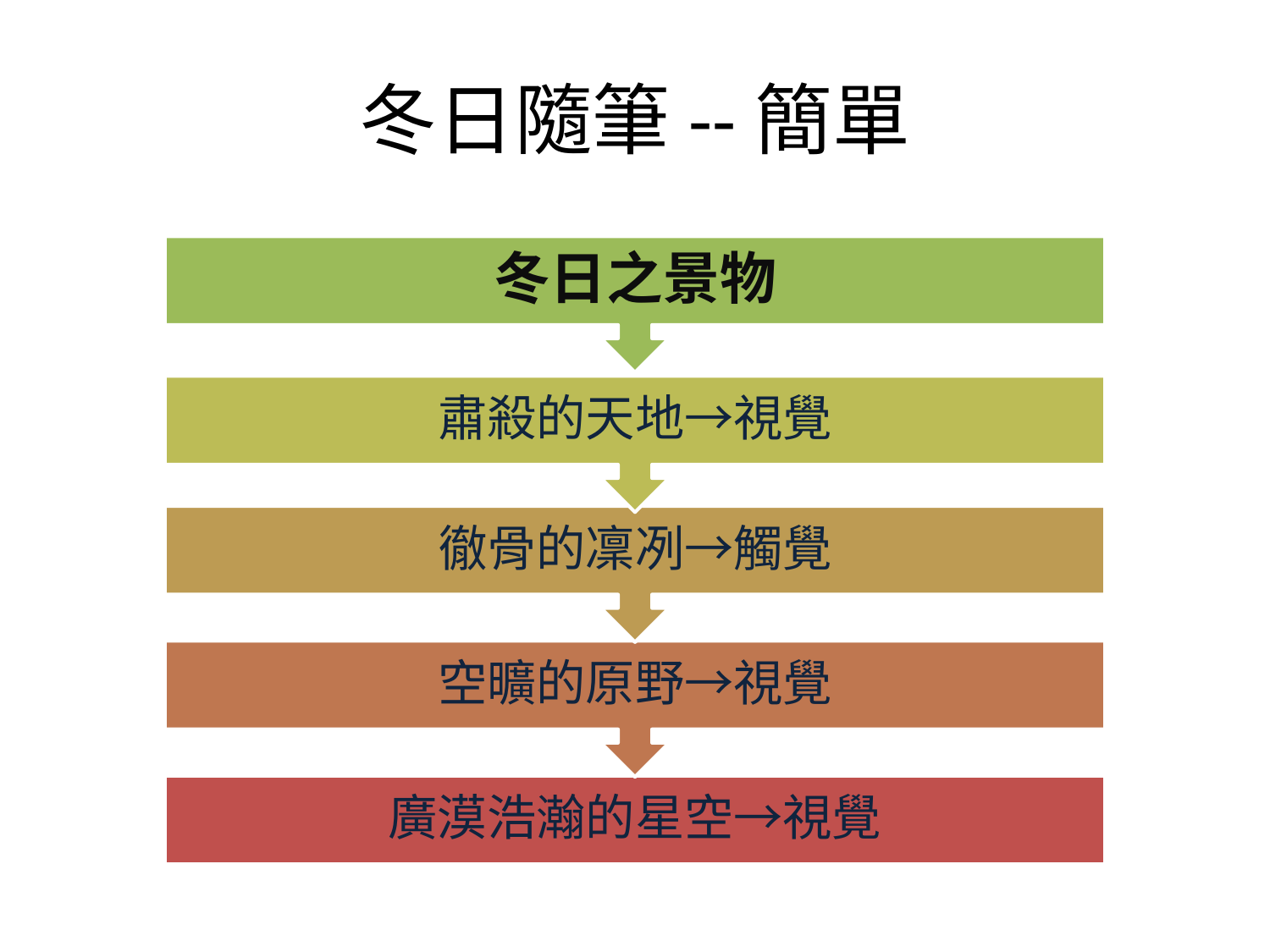

# 冬日隨筆--簡單
廣漠浩瀚的星空→視覺
空曠的原野→視覺
徹骨的凜冽→觸覺
肅殺的天地→視覺
冬日之景物